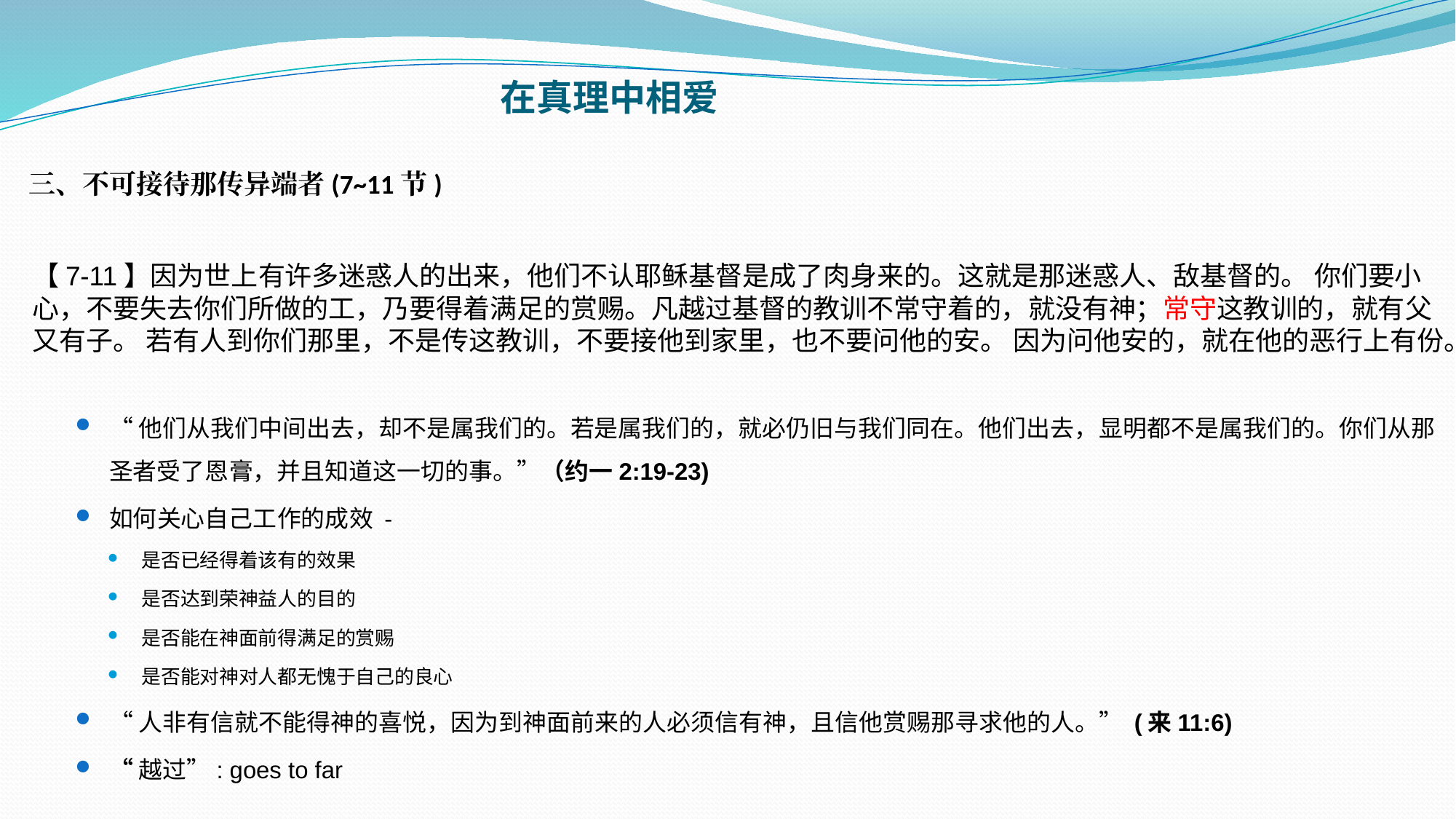

# 在真理中相爱
三、不可接待那传异端者(7~11节)

【7-11】因为世上有许多迷惑人的出来，他们不认耶稣基督是成了肉身来的。这就是那迷惑人、敌基督的。 你们要小心，不要失去你们所做的工，乃要得着满足的赏赐。凡越过基督的教训不常守着的，就没有神；常守这教训的，就有父又有子。 若有人到你们那里，不是传这教训，不要接他到家里，也不要问他的安。 因为问他安的，就在他的恶行上有份。

“他们从我们中间出去，却不是属我们的。若是属我们的，就必仍旧与我们同在。他们出去，显明都不是属我们的。你们从那圣者受了恩膏，并且知道这一切的事。”（约一2:19-23)
如何关心自己工作的成效 -
是否已经得着该有的效果
是否达到荣神益人的目的
是否能在神面前得满足的赏赐
是否能对神对人都无愧于自己的良心
“人非有信就不能得神的喜悦，因为到神面前来的人必须信有神，且信他赏赐那寻求他的人。” (来11:6)
“越过”: goes to far